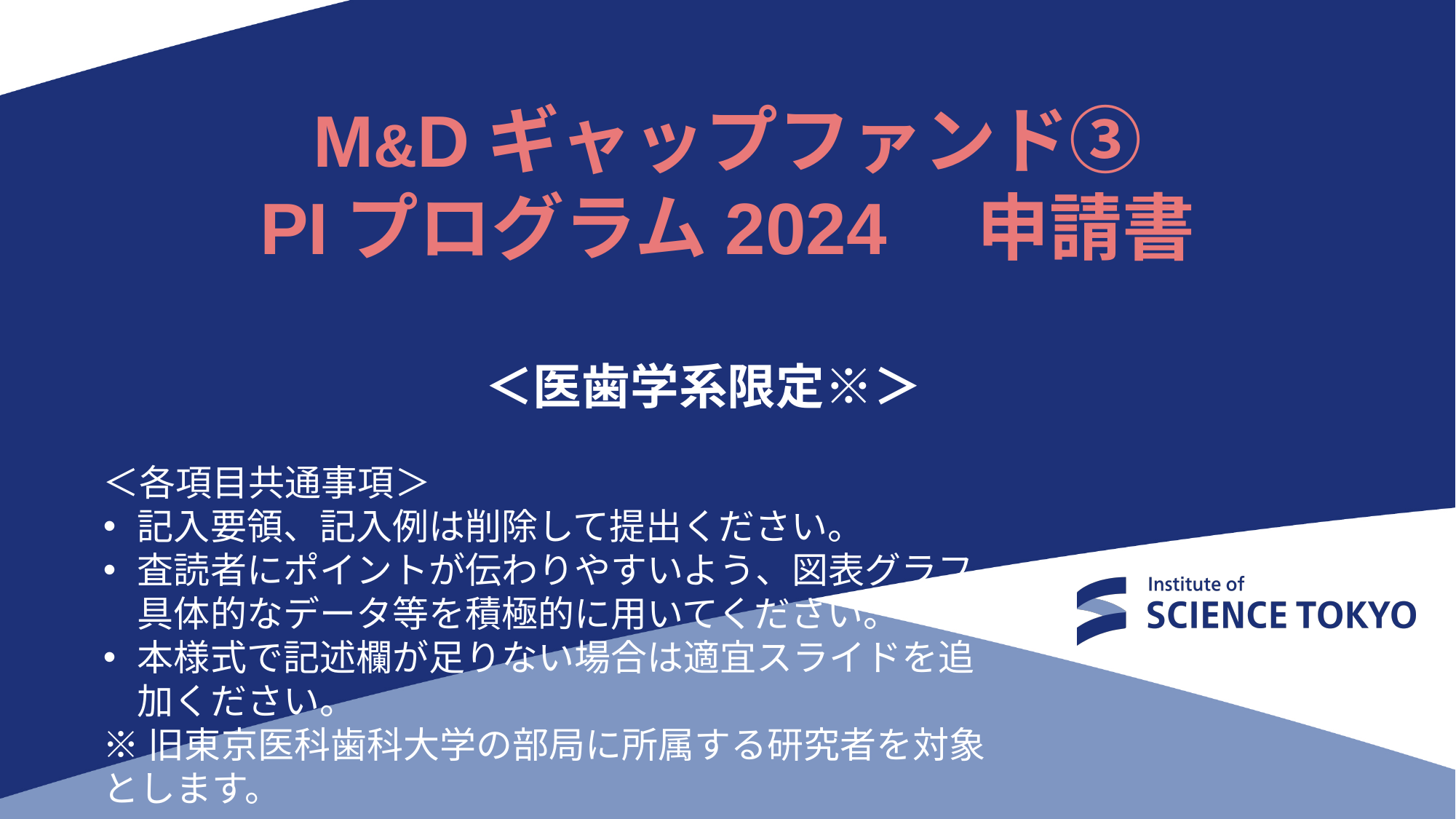

# M&Dギャップファンド③ PIプログラム2024　申請書 ＜医歯学系限定※＞
＜各項目共通事項＞
記入要領、記入例は削除して提出ください。
査読者にポイントが伝わりやすいよう、図表グラフ、具体的なデータ等を積極的に用いてください。
本様式で記述欄が足りない場合は適宜スライドを追加ください。
※旧東京医科歯科大学の部局に所属する研究者を対象とします。